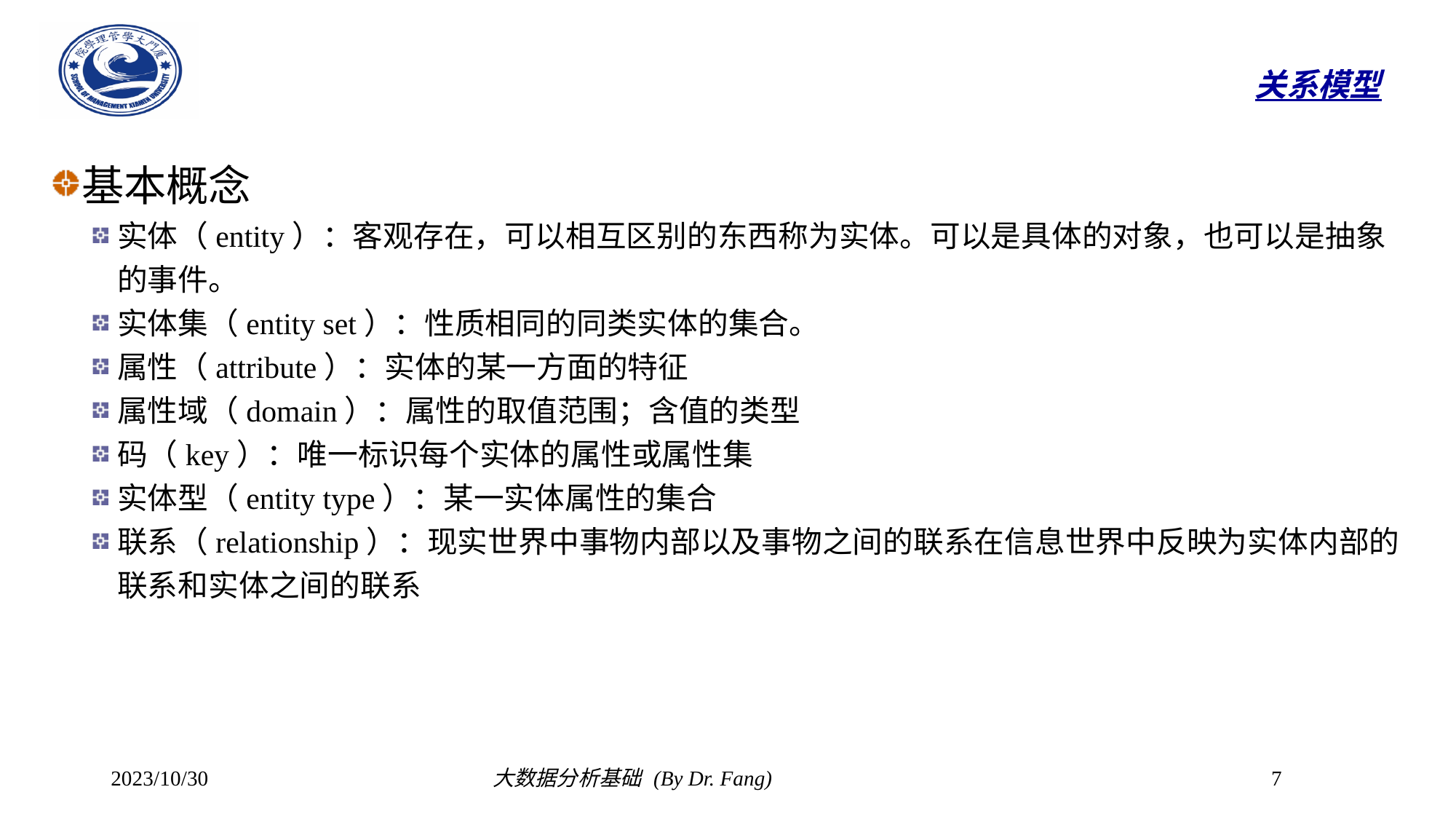

# 关系模型
基本概念
实体（entity）：客观存在，可以相互区别的东西称为实体。可以是具体的对象，也可以是抽象的事件。
实体集（entity set）：性质相同的同类实体的集合。
属性（attribute）：实体的某一方面的特征
属性域（domain）：属性的取值范围；含值的类型
码（key）：唯一标识每个实体的属性或属性集
实体型（entity type）：某一实体属性的集合
联系（relationship）：现实世界中事物内部以及事物之间的联系在信息世界中反映为实体内部的联系和实体之间的联系

2023/10/30
大数据分析基础 (By Dr. Fang)
7